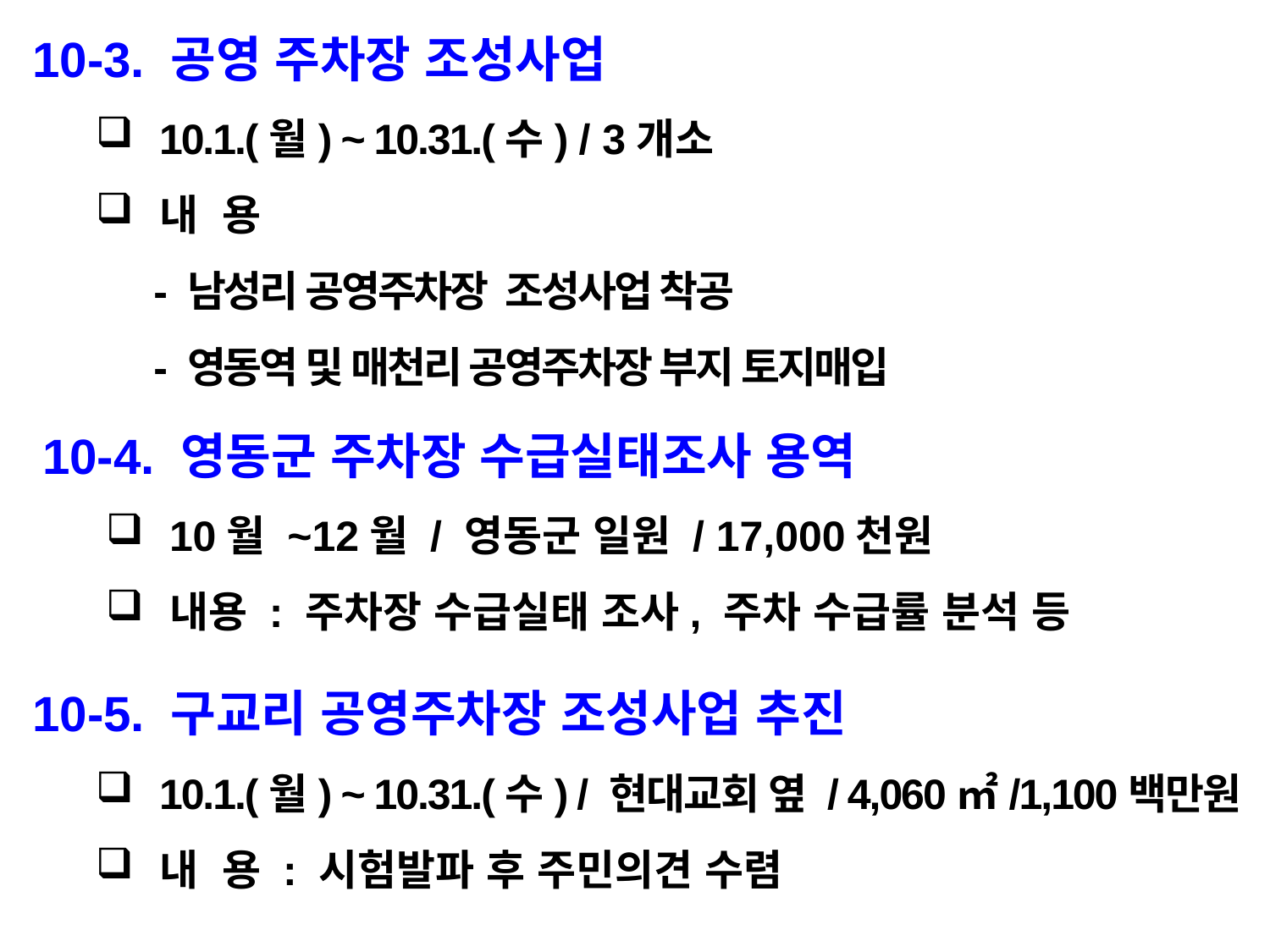

10-3. 공영 주차장 조성사업
10.1.(월) ~ 10.31.(수) / 3개소
내  용
      - 남성리 공영주차장  조성사업 착공
      - 영동역 및 매천리 공영주차장 부지 토지매입

10-4. 영동군 주차장 수급실태조사 용역
10월 ~12월 / 영동군 일원 / 17,000천원
내용 : 주차장 수급실태 조사, 주차 수급률 분석 등
10-5. 구교리 공영주차장 조성사업 추진
10.1.(월) ~ 10.31.(수) / 현대교회 옆 / 4,060㎡/1,100백만원
내  용 : 시험발파 후 주민의견 수렴